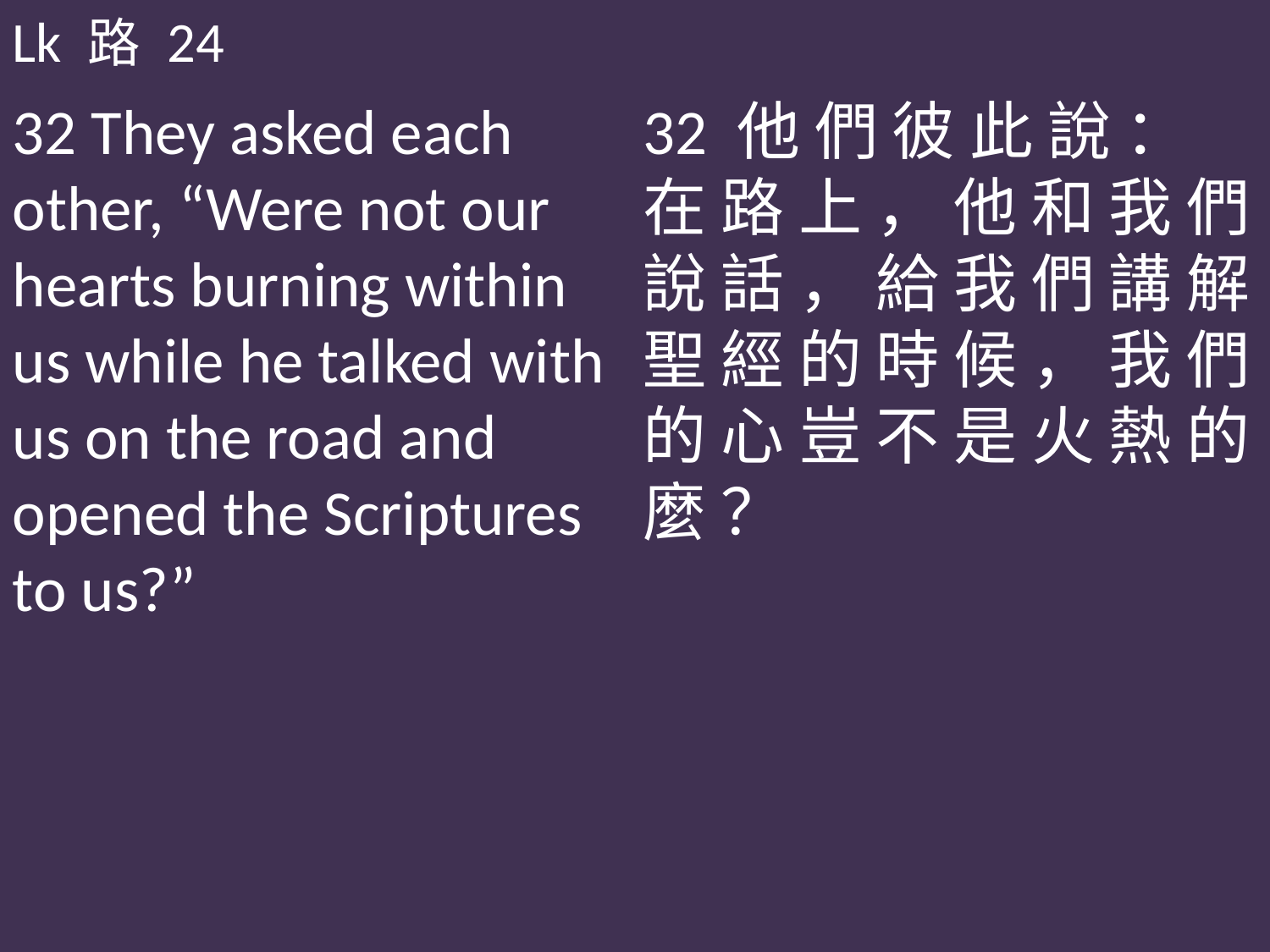

Lk 路 24
32 They asked each other, “Were not our hearts burning within us while he talked with us on the road and opened the Scriptures to us?”
32 他 們 彼 此 說 ： 在 路 上 ， 他 和 我 們 說 話 ， 給 我 們 講 解 聖 經 的 時 候 ， 我 們 的 心 豈 不 是 火 熱 的 麼 ？